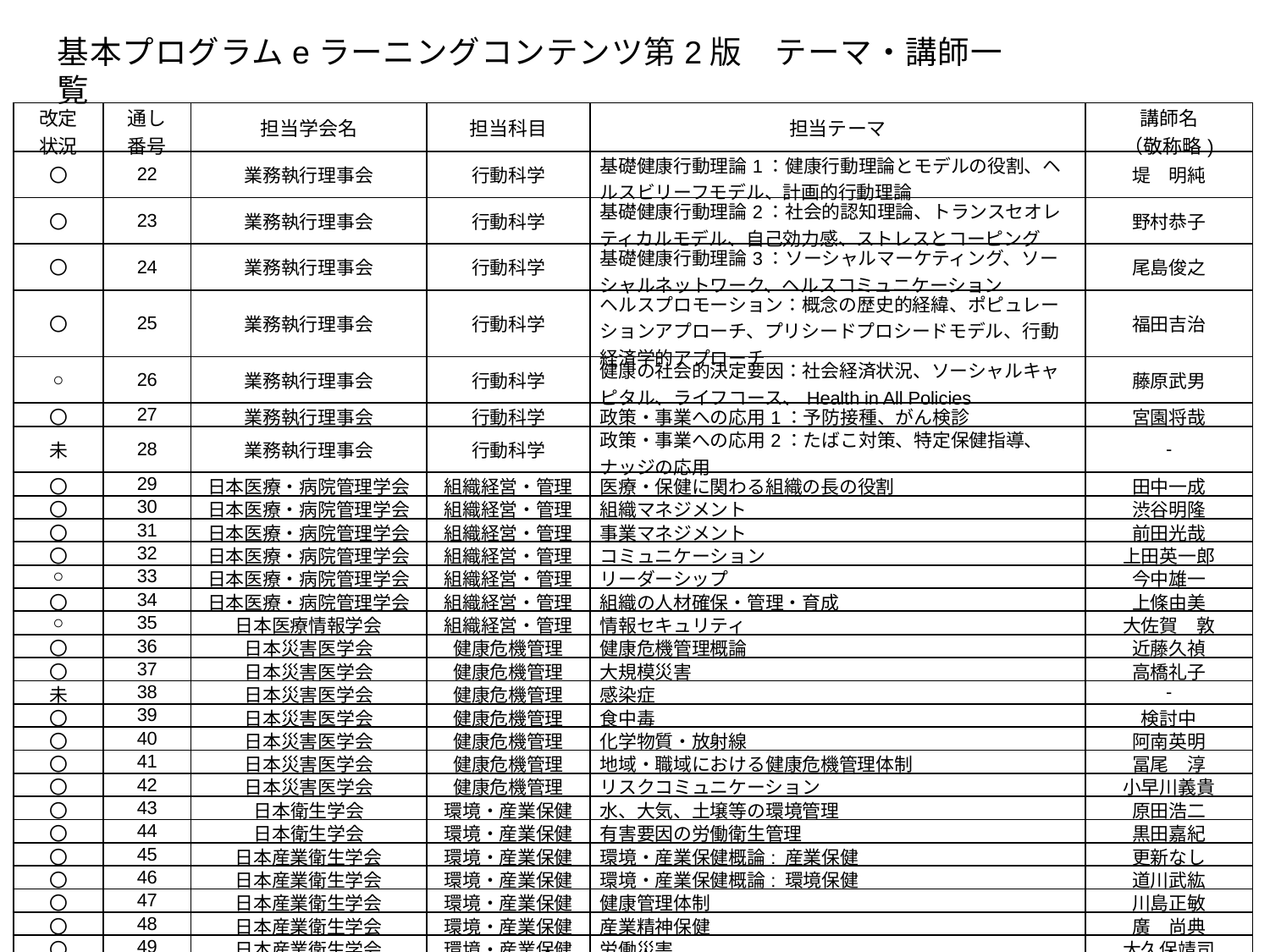

基本プログラムeラーニングコンテンツ第2版　テーマ・講師一覧
| 改定 状況 | 通し 番号 | 担当学会名 | 担当科目 | 担当テーマ | 講師名 （敬称略) |
| --- | --- | --- | --- | --- | --- |
| 〇 | 22 | 業務執行理事会 | 行動科学 | 基礎健康行動理論1：健康行動理論とモデルの役割、ヘルスビリーフモデル、計画的行動理論 | 堤 明純 |
| 〇 | 23 | 業務執行理事会 | 行動科学 | 基礎健康行動理論2：社会的認知理論、トランスセオレティカルモデル、自己効力感、ストレスとコーピング | 野村恭子 |
| 〇 | 24 | 業務執行理事会 | 行動科学 | 基礎健康行動理論3：ソーシャルマーケティング、ソーシャルネットワーク、ヘルスコミュニケーション | 尾島俊之 |
| 〇 | 25 | 業務執行理事会 | 行動科学 | ヘルスプロモーション：概念の歴史的経緯、ポピュレーションアプローチ、プリシードプロシードモデル、行動経済学的アプローチ | 福田吉治 |
| ○ | 26 | 業務執行理事会 | 行動科学 | 健康の社会的決定要因：社会経済状況、ソーシャルキャピタル、ライフコース、Health in All Policies | 藤原武男 |
| 〇 | 27 | 業務執行理事会 | 行動科学 | 政策・事業への応用1：予防接種、がん検診 | 宮園将哉 |
| 未 | 28 | 業務執行理事会 | 行動科学 | 政策・事業への応用2：たばこ対策、特定保健指導、ナッジの応用 | - |
| 〇 | 29 | 日本医療・病院管理学会 | 組織経営・管理 | 医療・保健に関わる組織の⾧の役割 | 田中一成 |
| 〇 | 30 | 日本医療・病院管理学会 | 組織経営・管理 | 組織マネジメント | 渋谷明隆 |
| 〇 | 31 | 日本医療・病院管理学会 | 組織経営・管理 | 事業マネジメント | 前田光哉 |
| 〇 | 32 | 日本医療・病院管理学会 | 組織経営・管理 | コミュニケーション | 上田英一郎 |
| ○ | 33 | 日本医療・病院管理学会 | 組織経営・管理 | リーダーシップ | 今中雄一 |
| 〇 | 34 | 日本医療・病院管理学会 | 組織経営・管理 | 組織の人材確保・管理・育成 | 上條由美 |
| ○ | 35 | 日本医療情報学会 | 組織経営・管理 | 情報セキュリティ | 大佐賀 敦 |
| 〇 | 36 | 日本災害医学会 | 健康危機管理 | 健康危機管理概論 | 近藤久禎 |
| 〇 | 37 | 日本災害医学会 | 健康危機管理 | 大規模災害 | 高橋礼子 |
| 未 | 38 | 日本災害医学会 | 健康危機管理 | 感染症 | - |
| 〇 | 39 | 日本災害医学会 | 健康危機管理 | 食中毒 | 検討中 |
| 〇 | 40 | 日本災害医学会 | 健康危機管理 | 化学物質・放射線 | 阿南英明 |
| 〇 | 41 | 日本災害医学会 | 健康危機管理 | 地域・職域における健康危機管理体制 | 冨尾 淳 |
| 〇 | 42 | 日本災害医学会 | 健康危機管理 | リスクコミュニケーション | 小早川義貴 |
| 〇 | 43 | 日本衛生学会 | 環境・産業保健 | 水、大気、土壌等の環境管理 | 原田浩二 |
| 〇 | 44 | 日本衛生学会 | 環境・産業保健 | 有害要因の労働衛生管理 | 黒田嘉紀 |
| 〇 | 45 | 日本産業衛生学会 | 環境・産業保健 | 環境・産業保健概論: 産業保健 | 更新なし |
| 〇 | 46 | 日本産業衛生学会 | 環境・産業保健 | 環境・産業保健概論: 環境保健 | 道川武紘 |
| 〇 | 47 | 日本産業衛生学会 | 環境・産業保健 | 健康管理体制 | 川島正敏 |
| 〇 | 48 | 日本産業衛生学会 | 環境・産業保健 | 産業精神保健 | 廣 尚典 |
| 〇 | 49 | 日本産業衛生学会 | 環境・産業保健 | 労働災害 | 大久保靖司 |